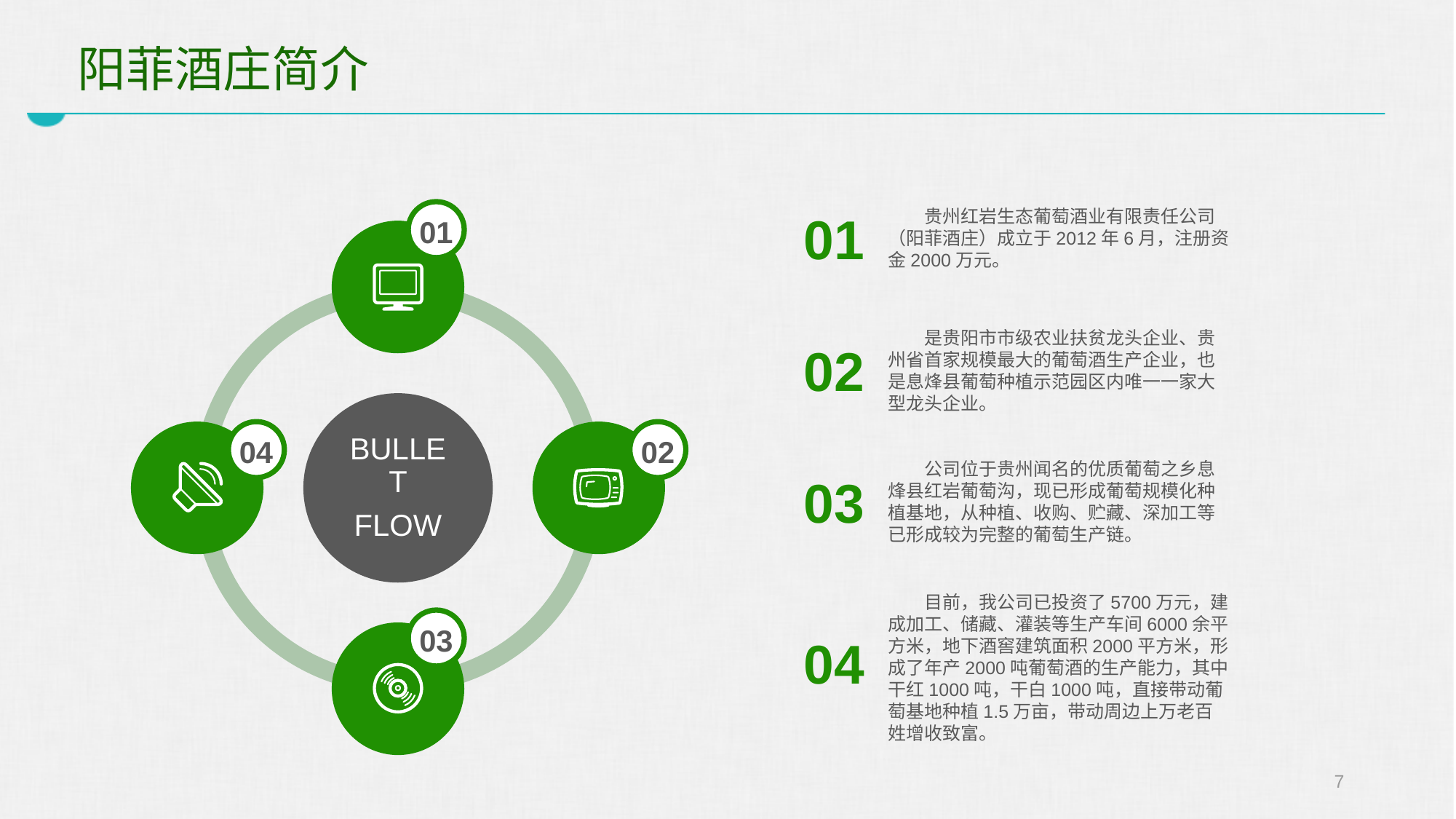

# 阳菲酒庄简介
        贵州红岩生态葡萄酒业有限责任公司（阳菲酒庄）成立于2012年6月，注册资金2000万元。
01

01

BULLET
FLOW

04
02

03

        是贵阳市市级农业扶贫龙头企业、贵州省首家规模最大的葡萄酒生产企业，也是息烽县葡萄种植示范园区内唯一一家大型龙头企业。
02
        公司位于贵州闻名的优质葡萄之乡息烽县红岩葡萄沟，现已形成葡萄规模化种植基地，从种植、收购、贮藏、深加工等已形成较为完整的葡萄生产链。
03
        目前，我公司已投资了5700万元，建成加工、储藏、灌装等生产车间6000余平方米，地下酒窖建筑面积2000平方米，形成了年产2000吨葡萄酒的生产能力，其中干红1000吨，干白1000吨，直接带动葡萄基地种植1.5万亩，带动周边上万老百姓增收致富。
04
7